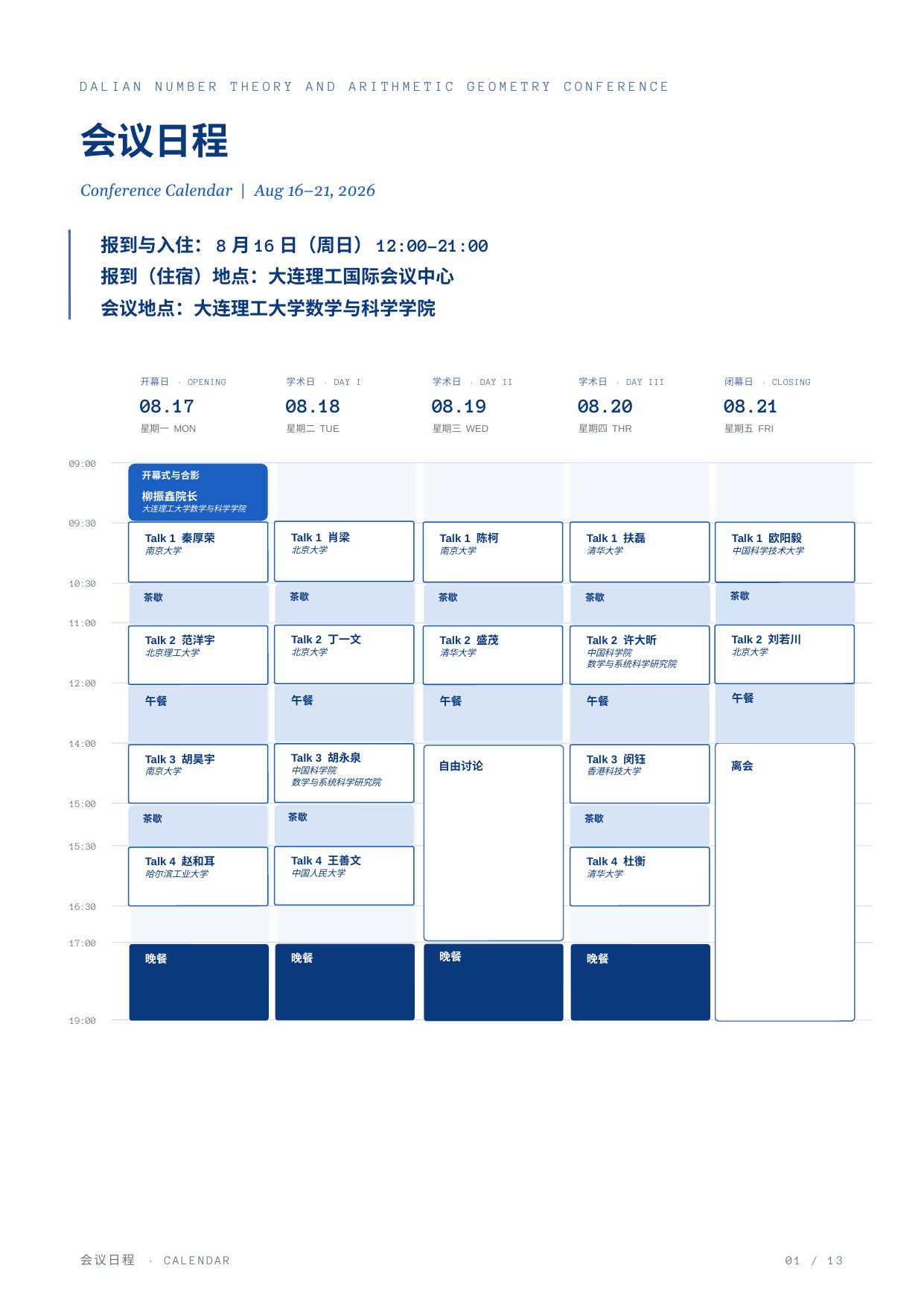

DALIAN NUMBER THEORY AND ARITHMETIC GEOMETRY CONFERENCE
会议日程
Conference Calendar  |  Aug 16–21, 2026

报到与入住：8月16日（周日）12:00-21:00
报到（住宿）地点：大连理工国际会议中心
会议地点：大连理工大学数学与科学学院
开幕日 · OPENING
学术日 · DAY I
学术日 · DAY II
学术日 · DAY III
闭幕日 · CLOSING
08.17
08.18
08.19
08.20
08.21
星期一 MON
星期二 TUE
星期三 WED
星期四 THR
星期五 FRI
09:00

开幕式与合影
柳振鑫院长
大连理工大学数学与科学学院

09:30

Talk 1 肖梁
北京大学
Talk 1 秦厚荣
南京大学
Talk 1 陈柯
南京大学
Talk 1 扶磊
清华大学
Talk 1 欧阳毅
中国科学技术大学
10:30

茶歇

茶歇

茶歇

茶歇

茶歇

11:00

Talk 2 刘若川
北京大学
Talk 2 丁一文
北京大学
Talk 2 范洋宇
北京理工大学
Talk 2 盛茂
清华大学
Talk 2 许大昕
中国科学院
数学与系统科学研究院
12:00

午餐

午餐

午餐

午餐

午餐

14:00

Talk 3 胡永泉
中国科学院
数学与系统科学研究院

Talk 3 胡昊宇
南京大学
Talk 3 闵钰
香港科技大学
离会
自由讨论

自由讨论
Free Discussion
15:00

茶歇

茶歇
茶歇
15:30

Talk 4 王善文
中国人民大学
Talk 4 赵和耳
哈尔滨工业大学
Talk 4 杜衡
清华大学
16:30

17:00

晚餐

晚餐

晚餐

晚餐

19:00

会议日程 · CALENDAR
01 / 13